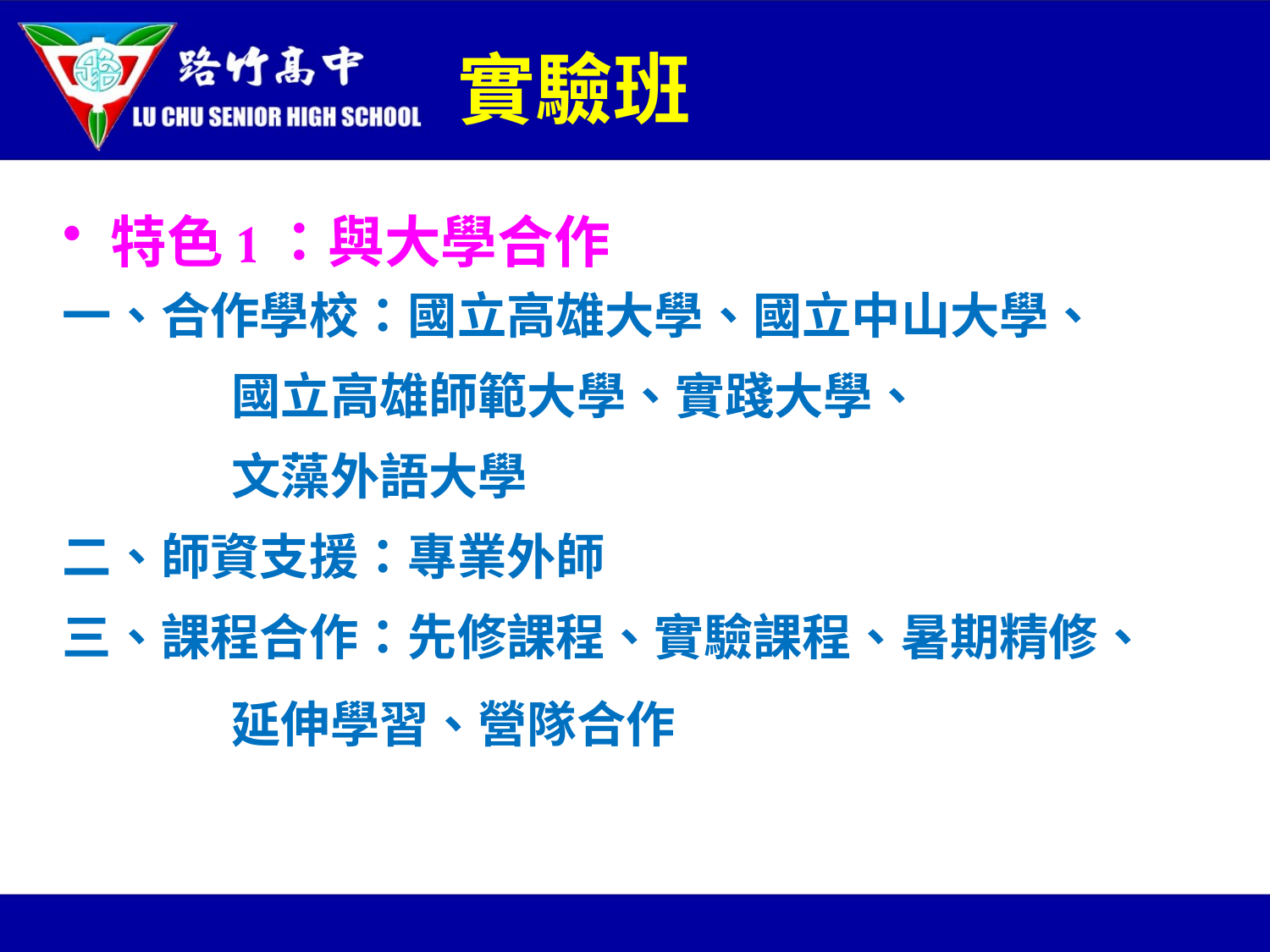

# 實驗班
特色1：與大學合作
一、合作學校：國立高雄大學、國立中山大學、
              國立高雄師範大學、實踐大學、
              文藻外語大學
二、師資支援：專業外師
三、課程合作：先修課程、實驗課程、暑期精修、
              延伸學習、營隊合作